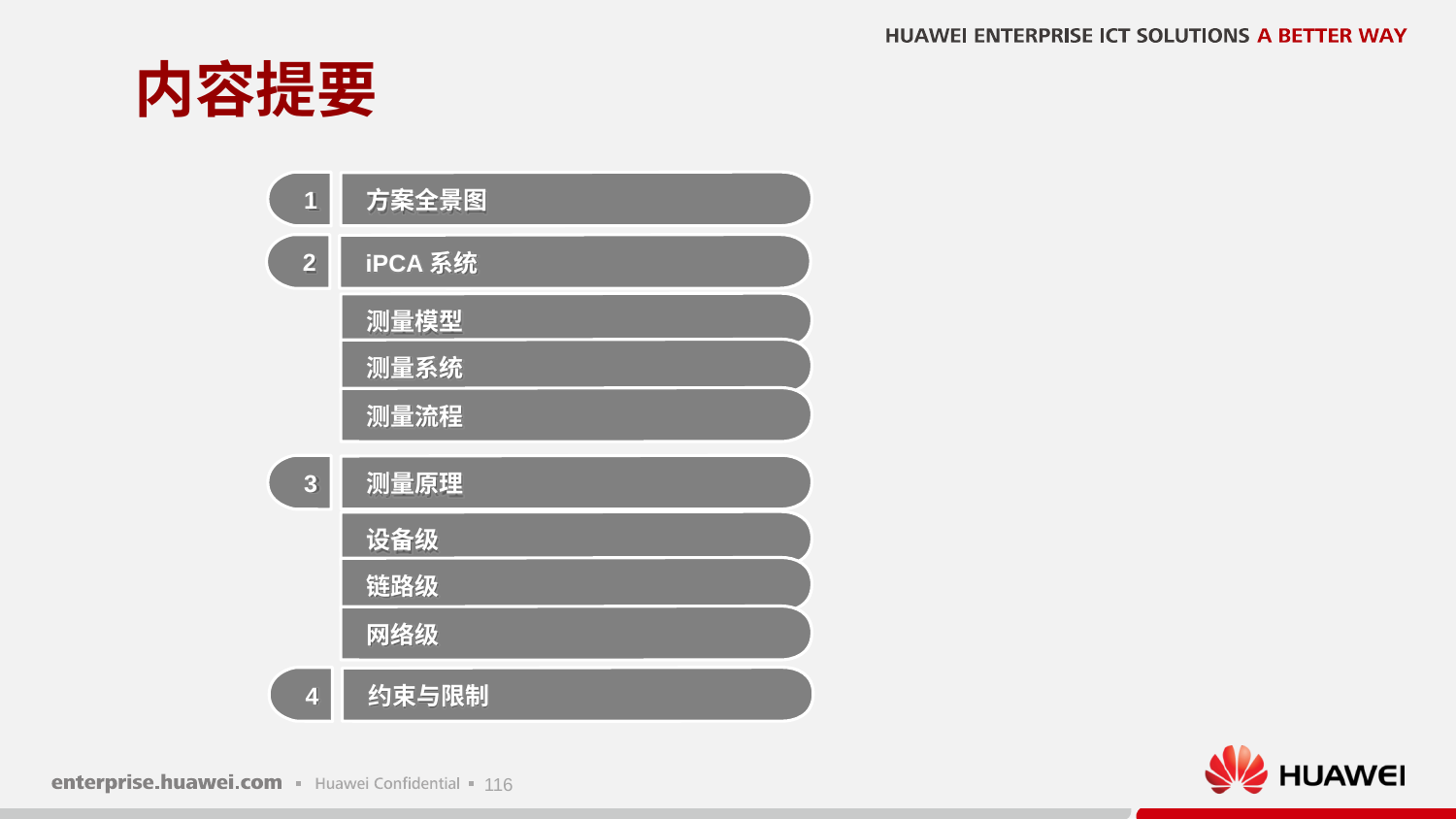

# 内容提要

1
方案全景图

2
iPCA系统

测量模型

测量系统

测量流程

3
测量原理

设备级

链路级

网络级

4
约束与限制